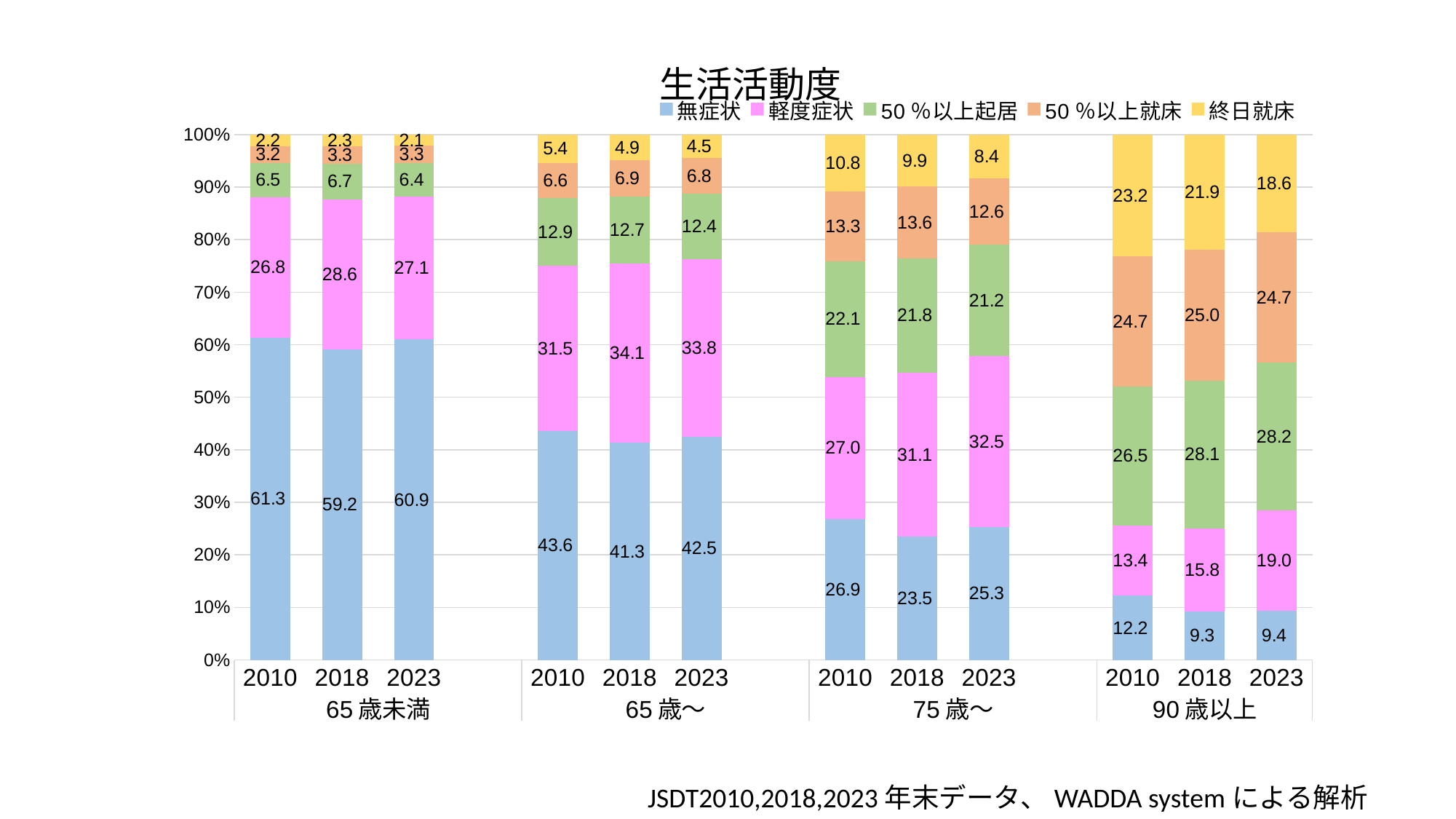

### Chart: 生活活動度

| Category | 無症状 | 軽度症状 | 50％以上起居 | 50％以上就床 | 終日就床 |
|---|---|---|---|---|---|
| 2010 | 61.31608637992122 | 26.80469507729459 | 6.521050652204035 | 3.164030799073653 | 2.1941370915065024 |
| 2018 | 59.2 | 28.6 | 6.7 | 3.3 | 2.3 |
| 2023 | 60.9 | 27.1 | 6.4 | 3.3 | 2.1 |
|  | None | None | None | None | None |
| 2010 | 43.564782908339076 | 31.45388237996784 | 12.923558465426144 | 6.649150011486331 | 5.408626234780611 |
| 2018 | 41.3 | 34.1 | 12.7 | 6.9 | 4.9 |
| 2023 | 42.5 | 33.8 | 12.4 | 6.8 | 4.5 |
|  | None | None | None | None | None |
| 2010 | 26.868382221789822 | 26.99810283601693 | 22.063854972353294 | 13.281769389178057 | 10.7878905806619 |
| 2018 | 23.5 | 31.1 | 21.8 | 13.6 | 9.9 |
| 2023 | 25.3 | 32.5 | 21.2 | 12.6 | 8.4 |
|  | None | None | None | None | None |
| 2010 | 12.226640159045726 | 13.386348575215374 | 26.474486414844268 | 24.718356527501655 | 23.194168323392976 |
| 2018 | 9.3 | 15.8 | 28.1 | 25.0 | 21.9 |
| 2023 | 9.4 | 19.0 | 28.2 | 24.7 | 18.6 |
JSDT2010,2018,2023年末データ、WADDA systemによる解析